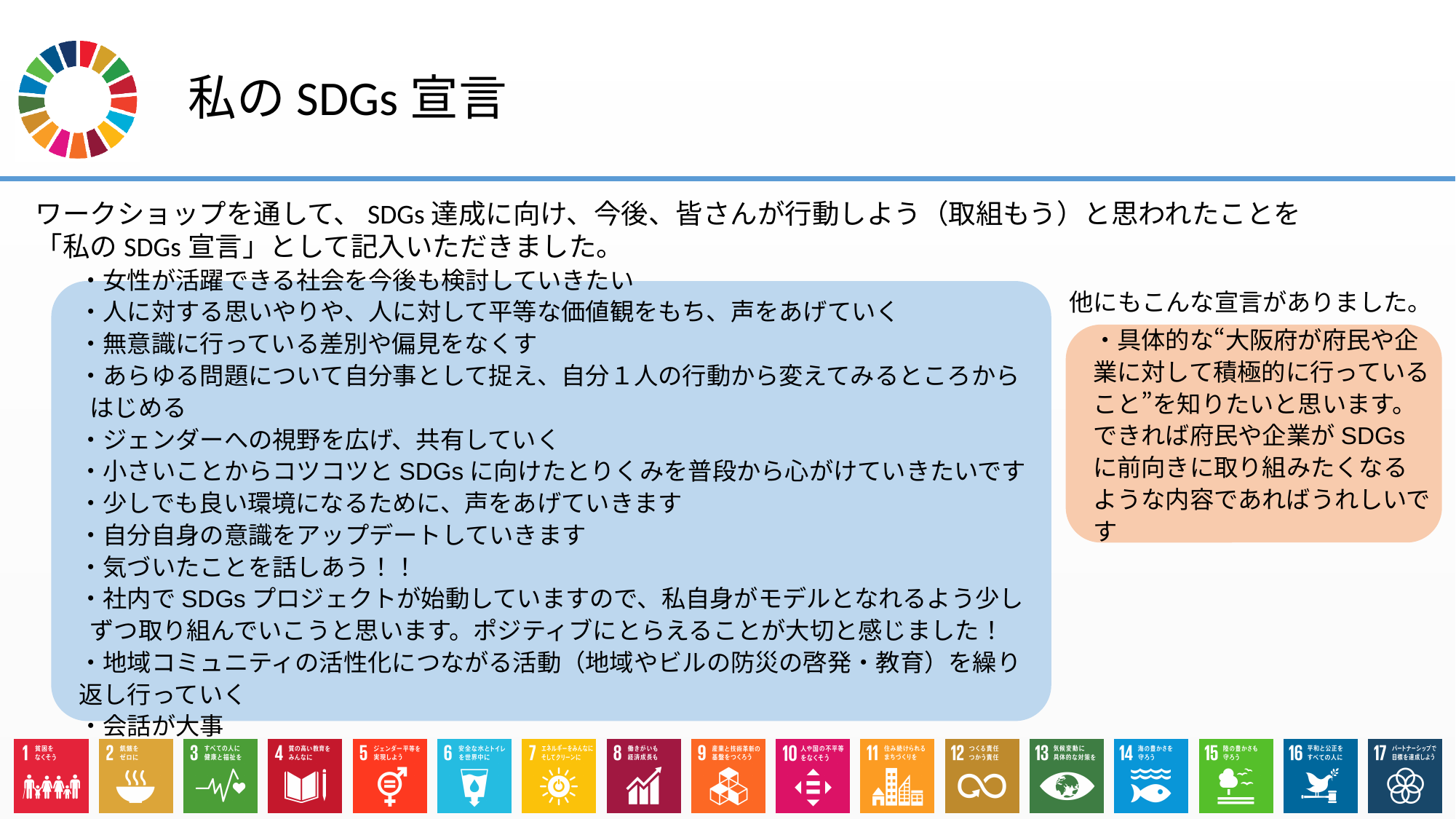

# 私のSDGs宣言
ワークショップを通して、SDGs達成に向け、今後、皆さんが行動しよう（取組もう）と思われたことを
「私のSDGs宣言」として記入いただきました。
・女性が活躍できる社会を今後も検討していきたい
・人に対する思いやりや、人に対して平等な価値観をもち、声をあげていく
・無意識に行っている差別や偏見をなくす
・あらゆる問題について自分事として捉え、自分１人の行動から変えてみるところからはじめる
・ジェンダーへの視野を広げ、共有していく
・小さいことからコツコツとSDGsに向けたとりくみを普段から心がけていきたいです
・少しでも良い環境になるために、声をあげていきます
・自分自身の意識をアップデートしていきます
・気づいたことを話しあう！！
・社内でSDGsプロジェクトが始動していますので、私自身がモデルとなれるよう少しずつ取り組んでいこうと思います。ポジティブにとらえることが大切と感じました！
・地域コミュニティの活性化につながる活動（地域やビルの防災の啓発・教育）を繰り返し行っていく
・会話が大事
他にもこんな宣言がありました。
・具体的な“大阪府が府民や企業に対して積極的に行っていること”を知りたいと思います。できれば府民や企業がSDGsに前向きに取り組みたくなるような内容であればうれしいです